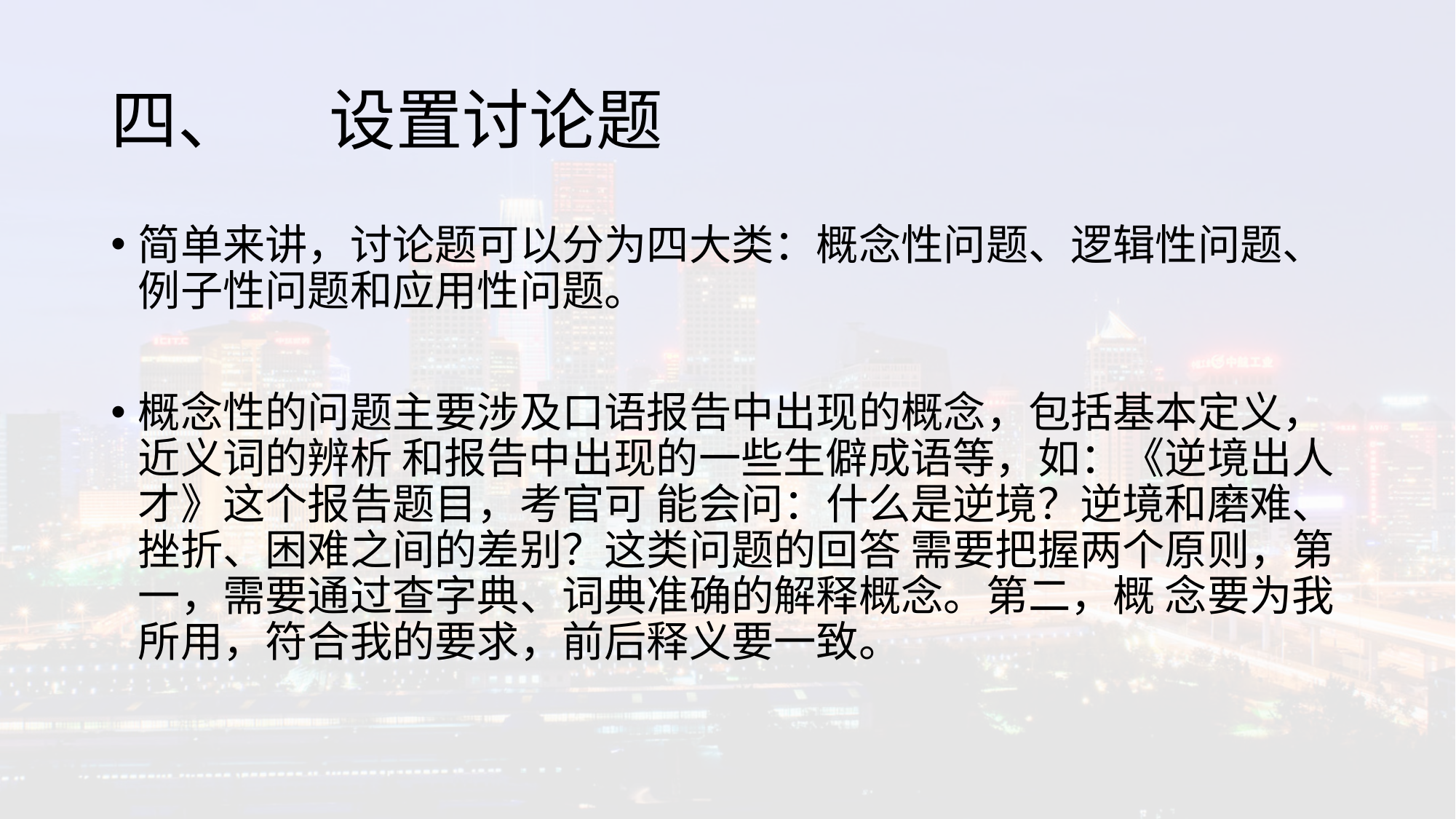

# 四、	设置讨论题
简单来讲，讨论题可以分为四大类：概念性问题、逻辑性问题、例子性问题和应用性问题。

概念性的问题主要涉及口语报告中出现的概念，包括基本定义，近义词的辨析 和报告中出现的一些生僻成语等，如：《逆境出人才》这个报告题目，考官可 能会问：什么是逆境？逆境和磨难、挫折、困难之间的差别？这类问题的回答 需要把握两个原则，第一，需要通过查字典、词典准确的解释概念。第二，概 念要为我所用，符合我的要求，前后释义要一致。